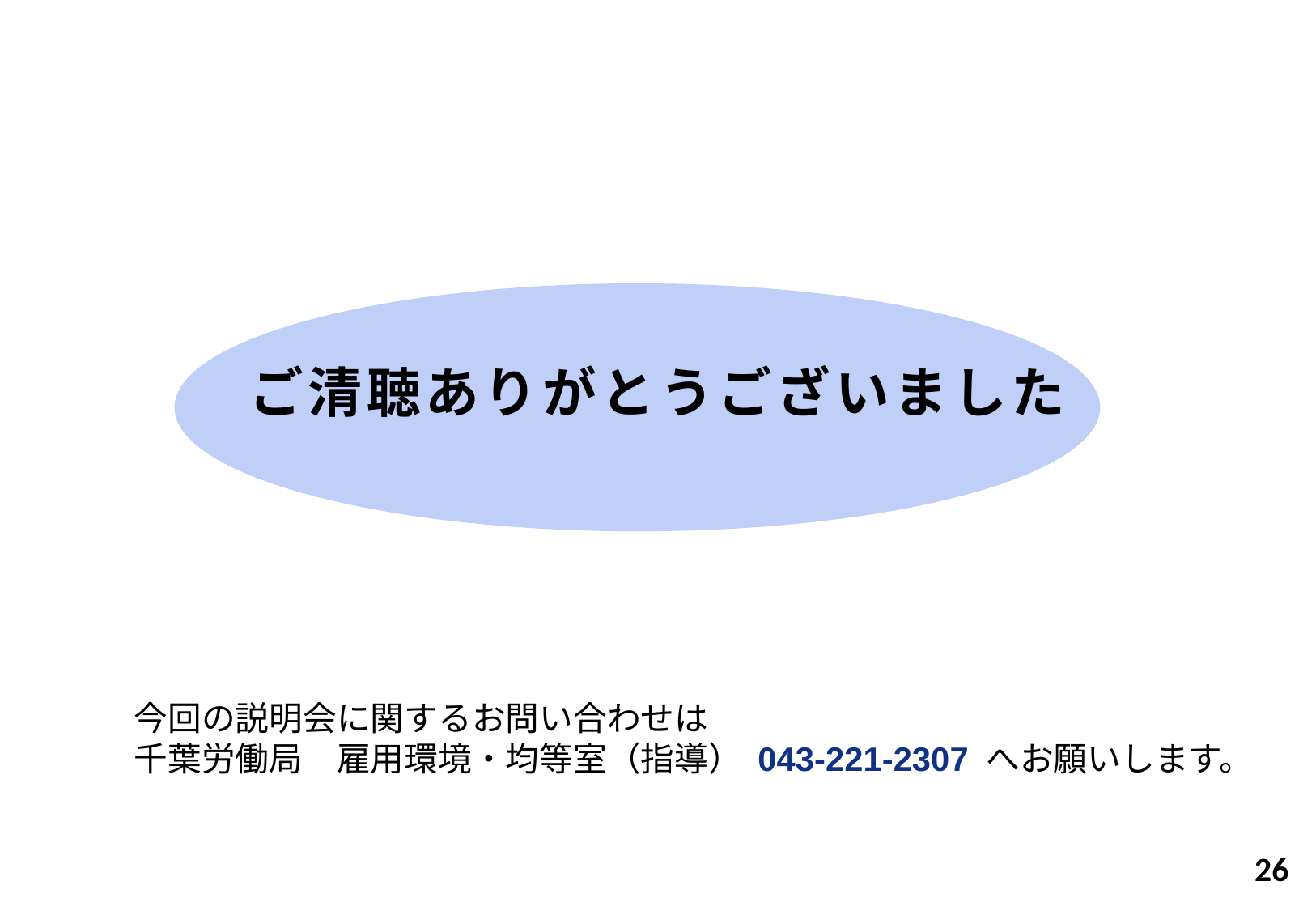

ご清聴ありがとうございました

今回の説明会に関するお問い合わせは
千葉労働局　雇用環境・均等室（指導） 043‐221‐2307 へお願いします。
26